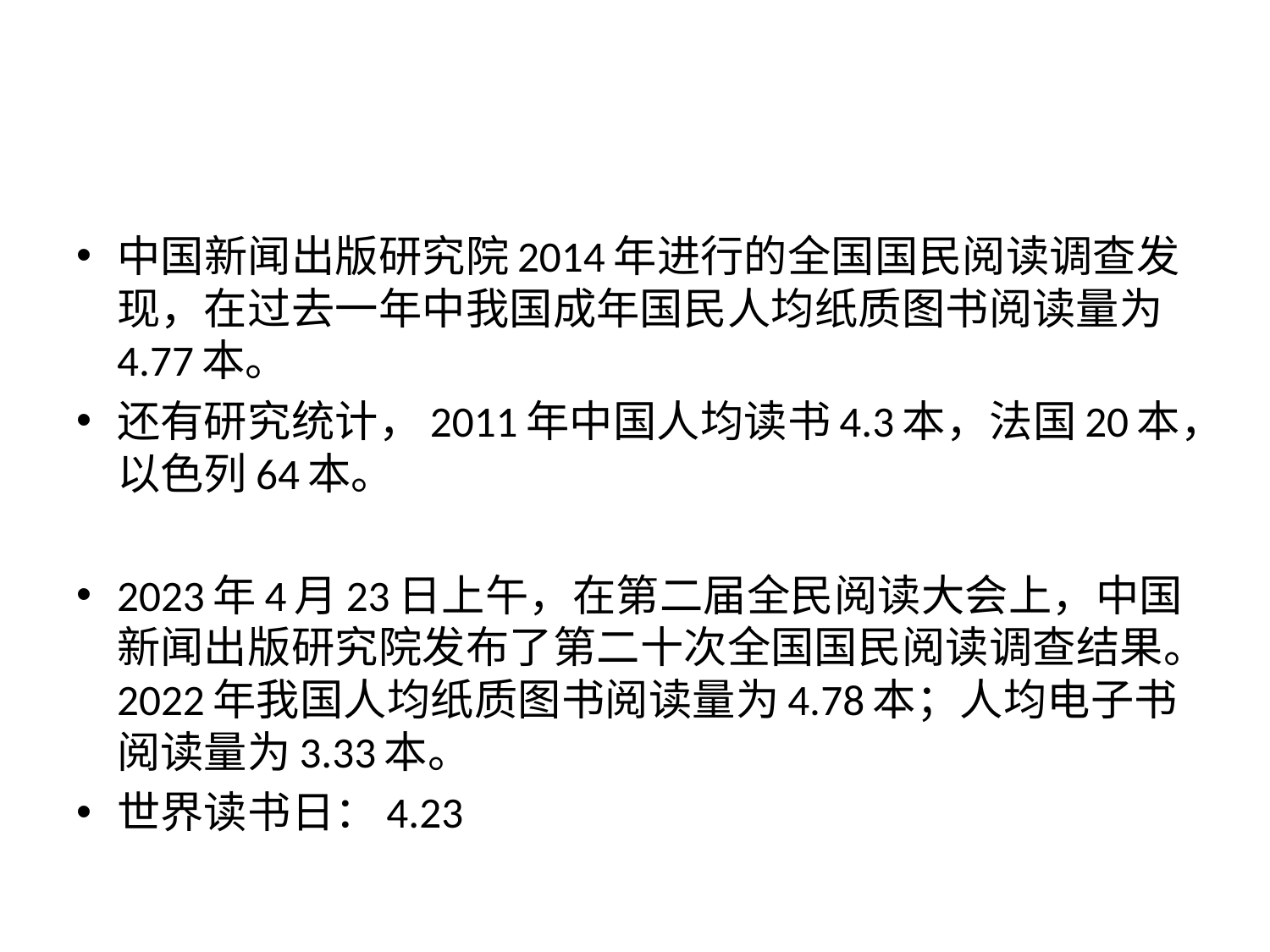

#
中国新闻出版研究院2014年进行的全国国民阅读调查发现，在过去一年中我国成年国民人均纸质图书阅读量为4.77本。
还有研究统计，2011年中国人均读书4.3本，法国20本，以色列64本。

2023年4月23日上午，在第二届全民阅读大会上，中国新闻出版研究院发布了第二十次全国国民阅读调查结果。2022年我国人均纸质图书阅读量为4.78本；人均电子书阅读量为3.33本。
世界读书日：4.23